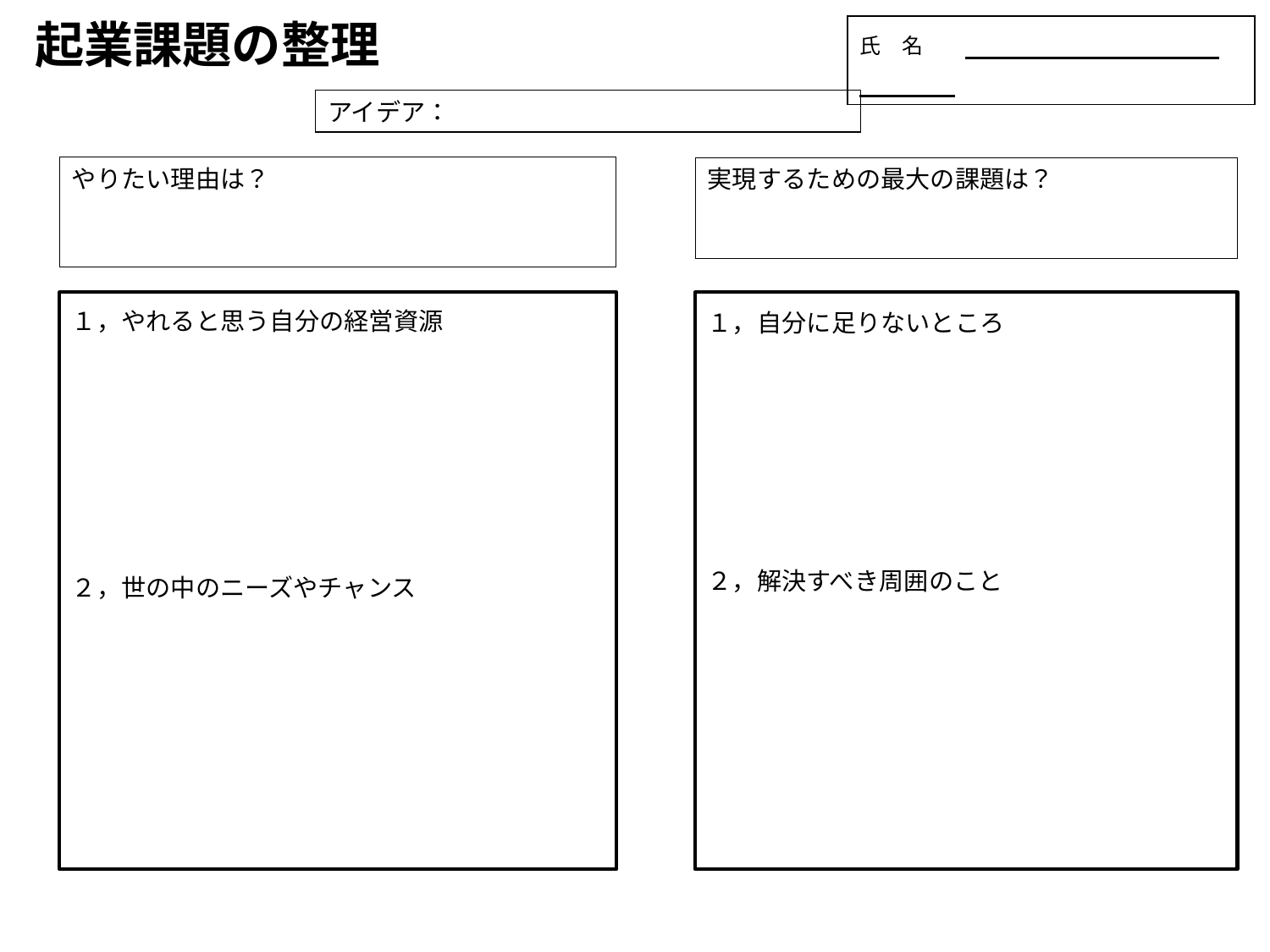

起業課題の整理
氏　名
アイデア：
やりたい理由は？

実現するための最大の課題は？

１，自分に足りないところ

２，解決すべき周囲のこと

１，やれると思う自分の経営資源

２，世の中のニーズやチャンス